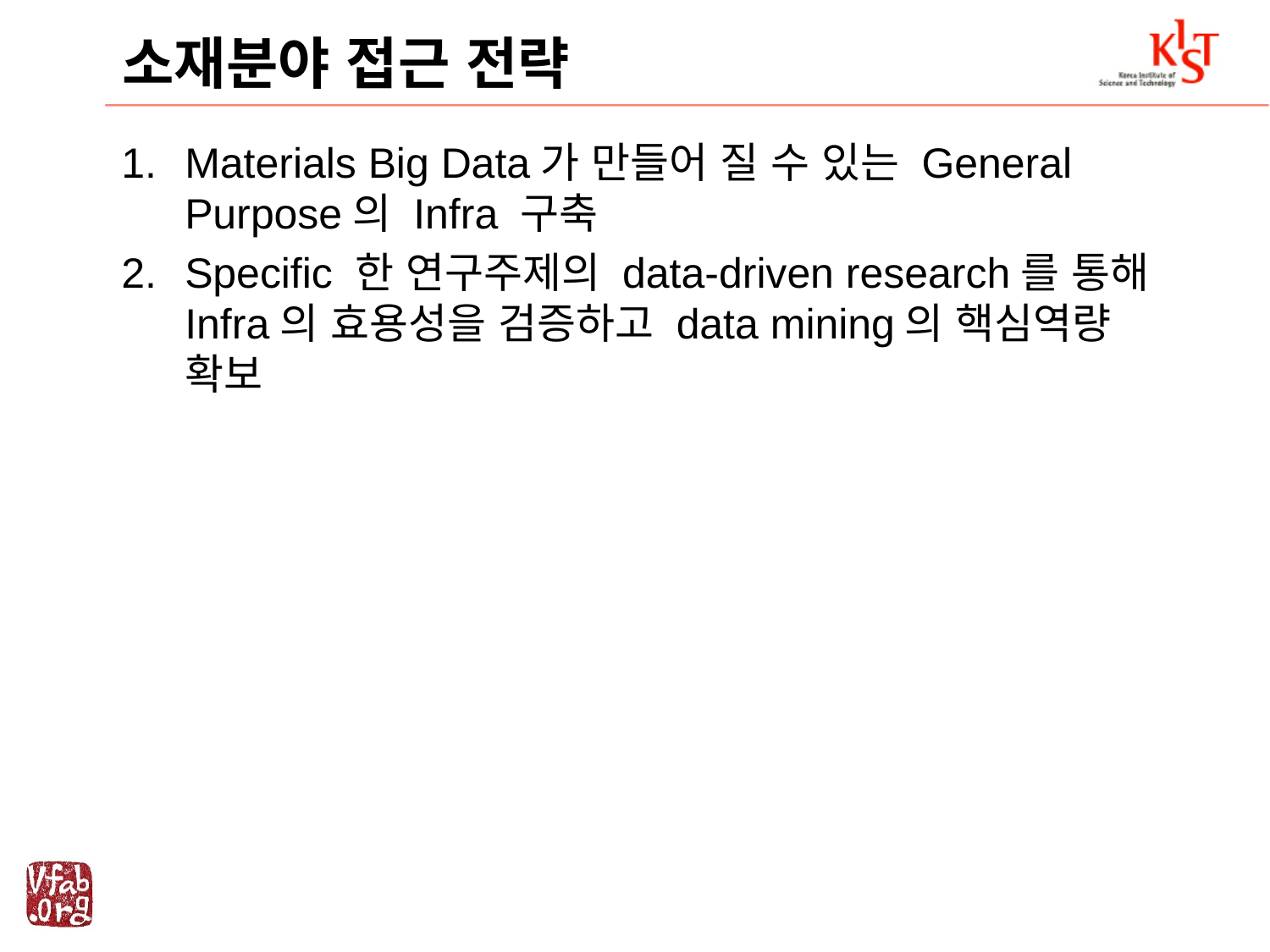

# 소재분야 접근 전략
Materials Big Data가 만들어 질 수 있는 General Purpose의 Infra 구축
Specific 한 연구주제의 data-driven research를 통해 Infra의 효용성을 검증하고 data mining의 핵심역량 확보